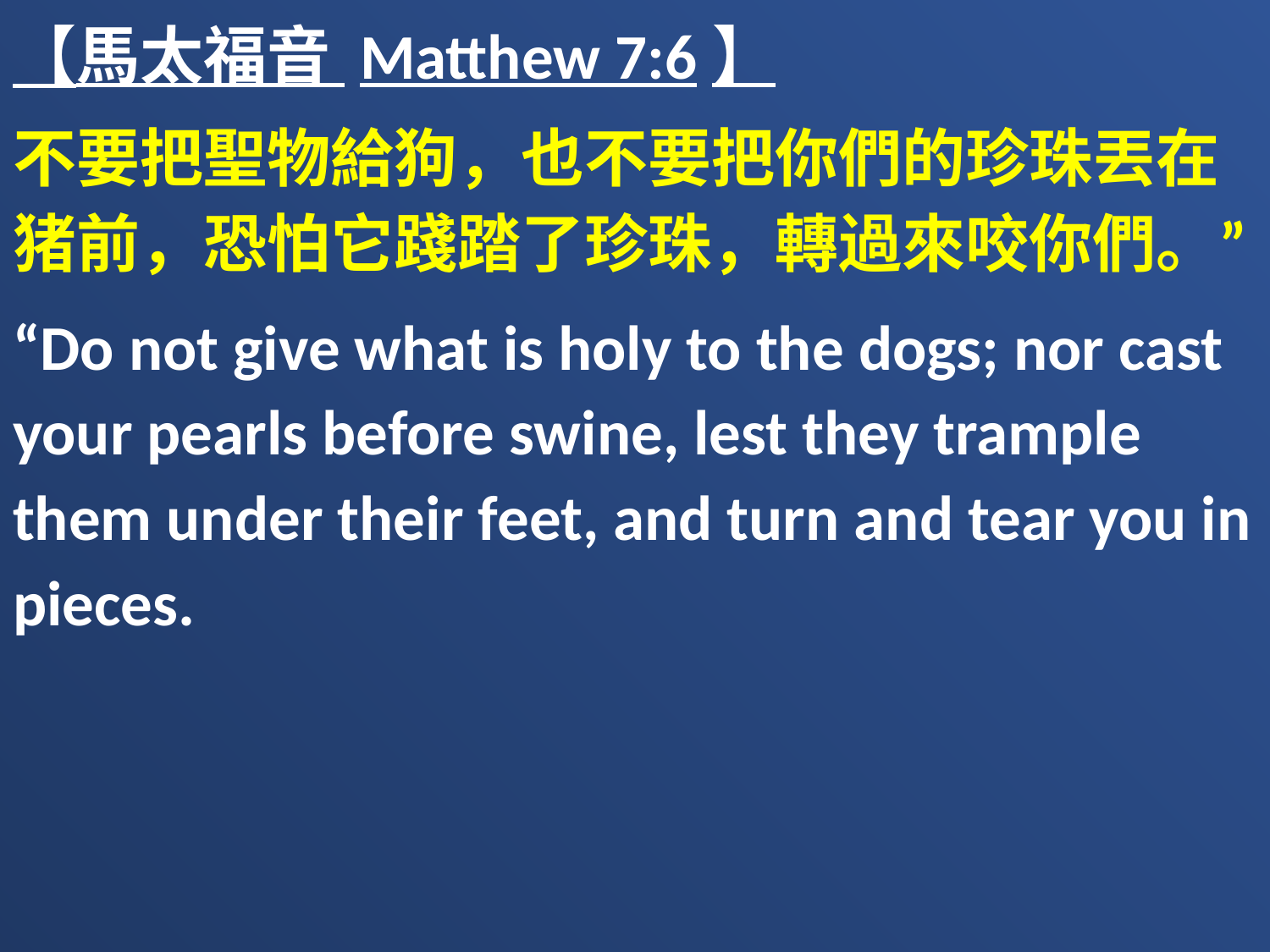

【馬太福音 Matthew 7:6】
不要把聖物給狗，也不要把你們的珍珠丟在猪前，恐怕它踐踏了珍珠，轉過來咬你們。”
“Do not give what is holy to the dogs; nor cast your pearls before swine, lest they trample them under their feet, and turn and tear you in pieces.